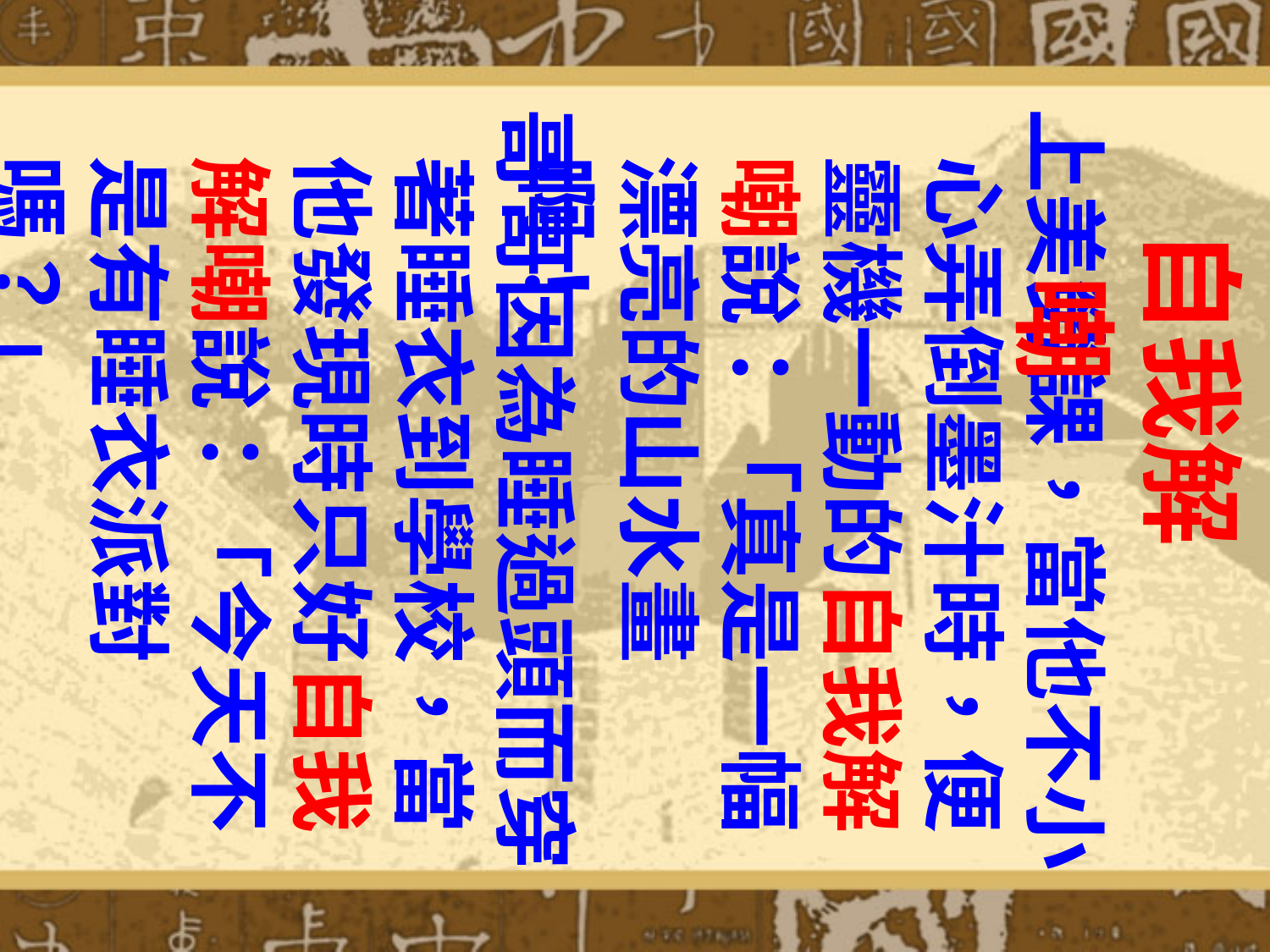

哥哥因為睡過頭而穿著睡衣到學校，當他發現時只好自我解嘲說：「今天不是有睡衣派對嗎？」
上美勞課，當他不小心弄倒墨汁時，便靈機一動的自我解嘲說：「真是一幅漂亮的山水畫啊！」
自我解嘲